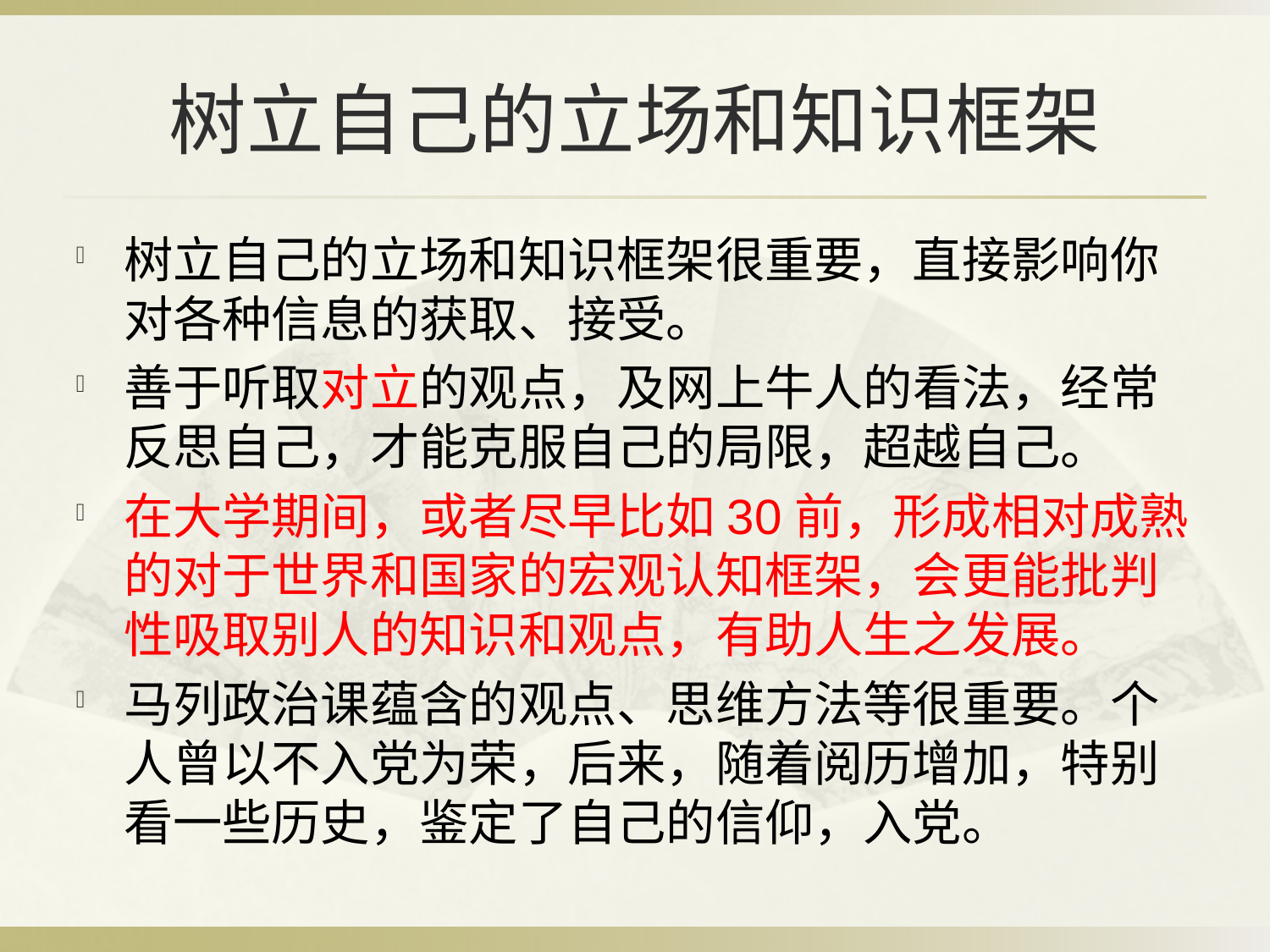

# 树立自己的立场和知识框架
树立自己的立场和知识框架很重要，直接影响你对各种信息的获取、接受。
善于听取对立的观点，及网上牛人的看法，经常反思自己，才能克服自己的局限，超越自己。
在大学期间，或者尽早比如30前，形成相对成熟的对于世界和国家的宏观认知框架，会更能批判性吸取别人的知识和观点，有助人生之发展。
马列政治课蕴含的观点、思维方法等很重要。个人曾以不入党为荣，后来，随着阅历增加，特别看一些历史，鉴定了自己的信仰，入党。